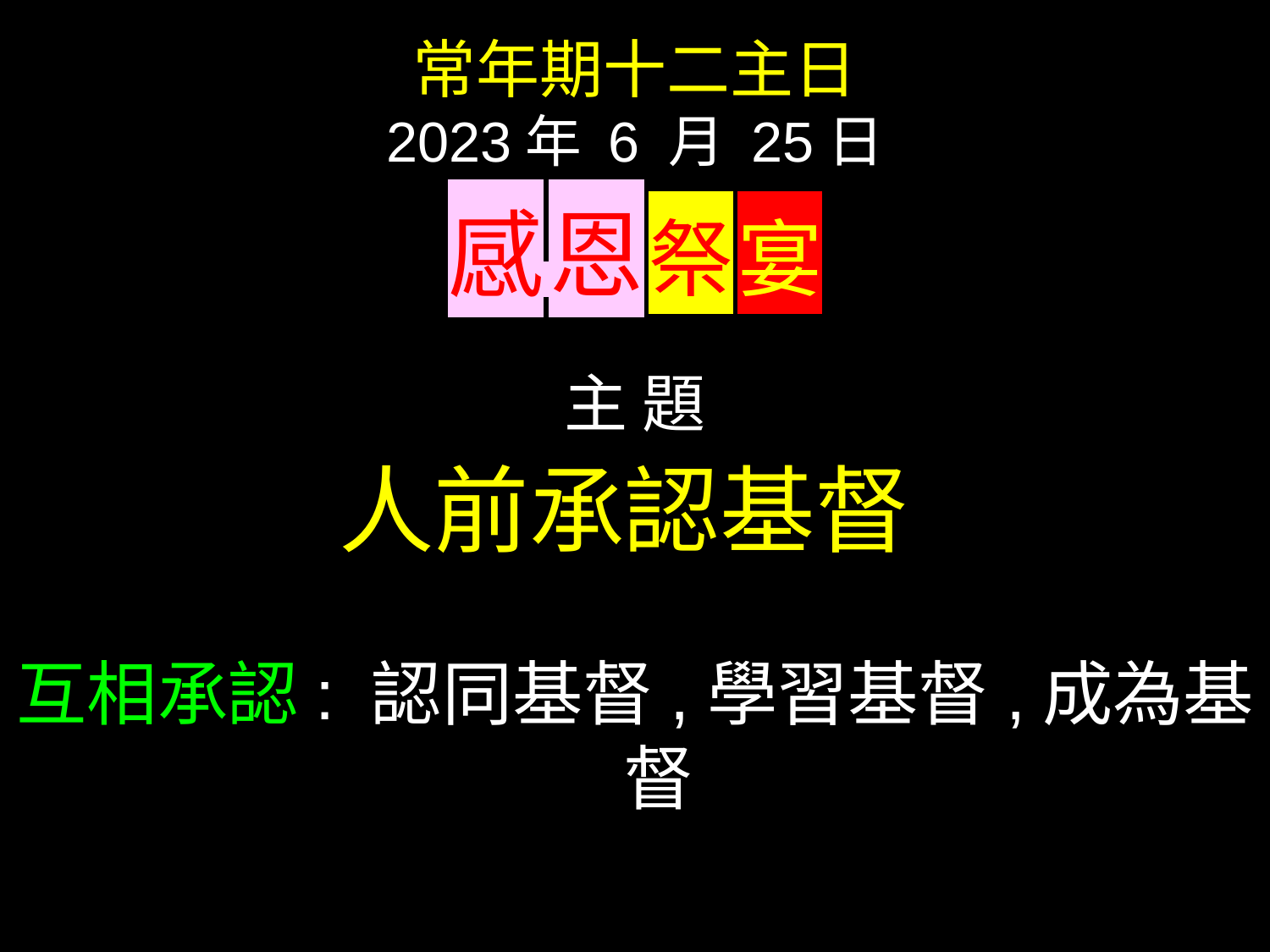

常年期十二主日
2023年 6 月 25日
感 恩 祭 宴

主 題
人前承認基督

互相承認: 認同基督,學習基督,成為基督